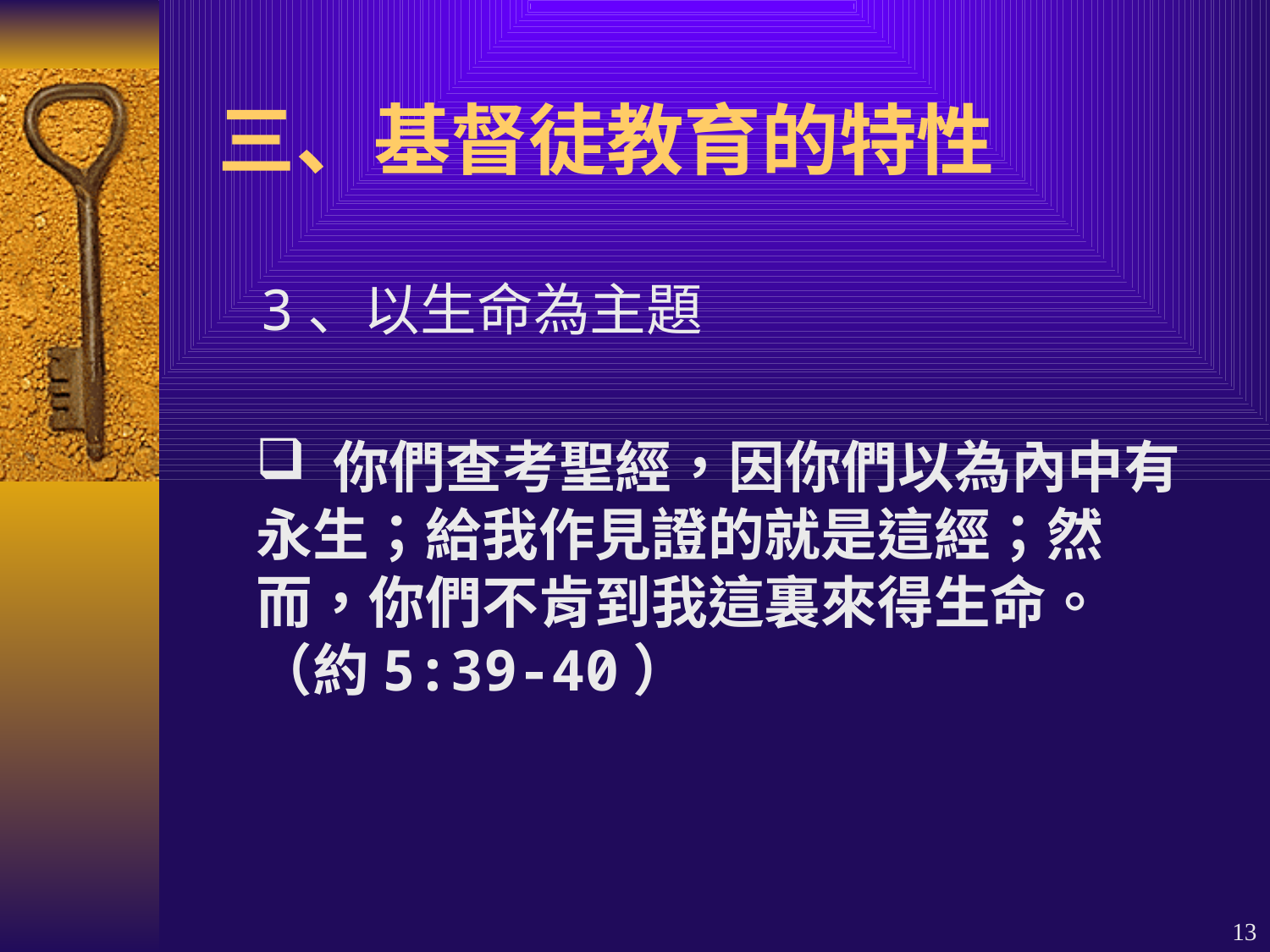

# 三、基督徒教育的特性

  3、以生命為主題

 你們查考聖經，因你們以為內中有永生；給我作見證的就是這經；然而，你們不肯到我這裏來得生命。（約5:39-40）

13